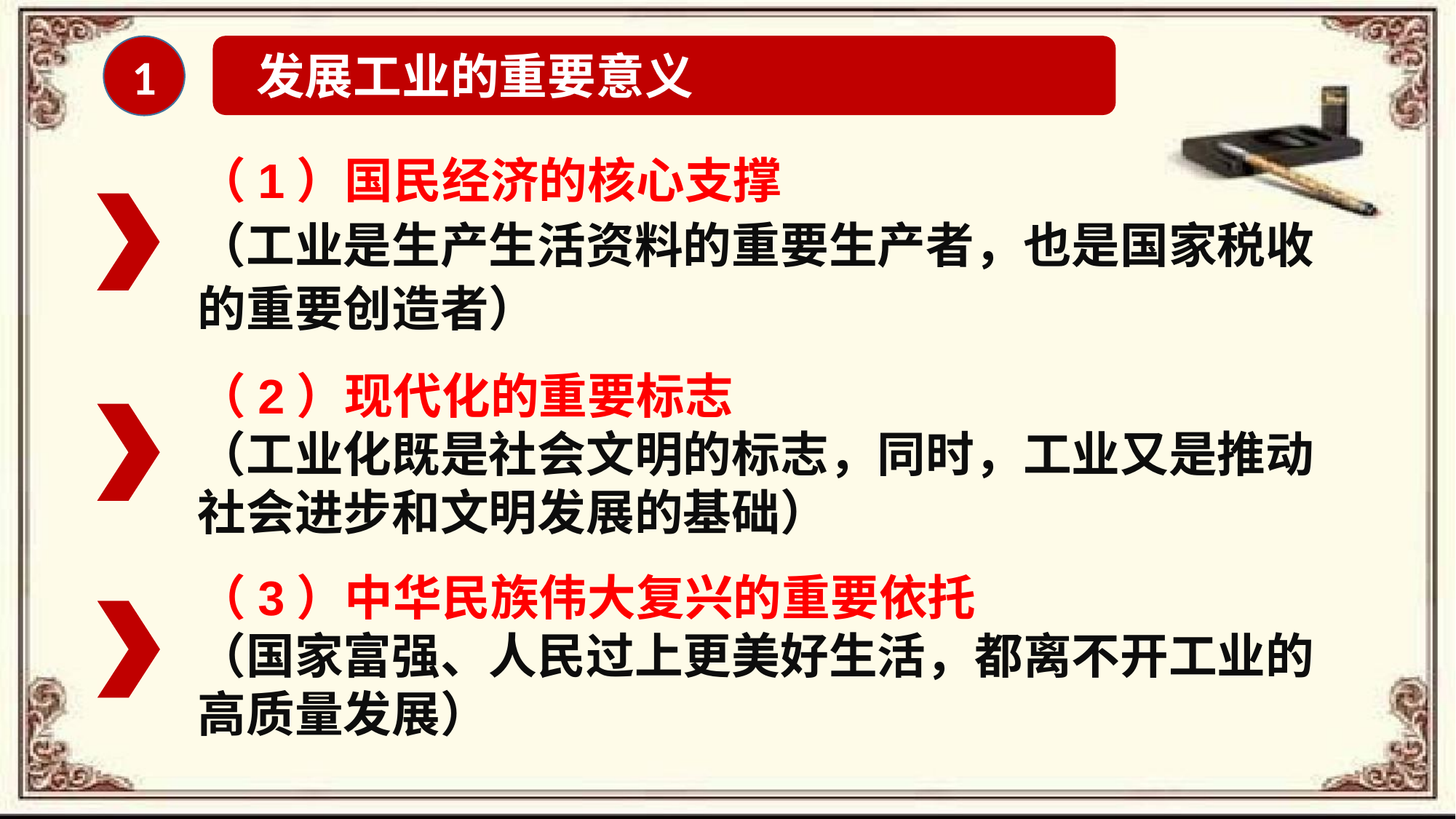

1
发展工业的重要意义
（1）国民经济的核心支撑
（工业是生产生活资料的重要生产者，也是国家税收的重要创造者）

（2）现代化的重要标志
（工业化既是社会文明的标志，同时，工业又是推动
社会进步和文明发展的基础）

（3）中华民族伟大复兴的重要依托
（国家富强、人民过上更美好生活，都离不开工业的
高质量发展）